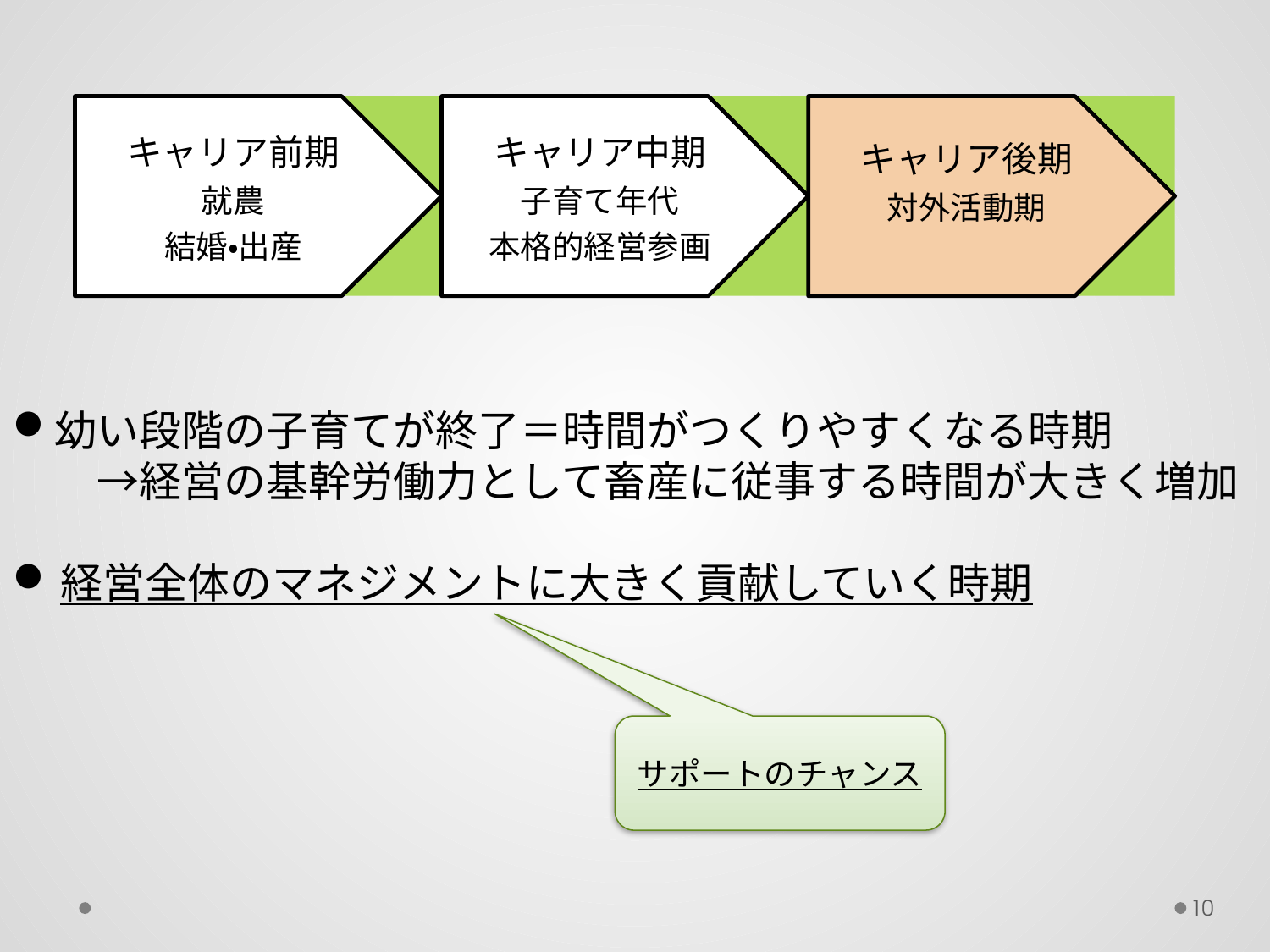

キャリア前期
就農
結婚・出産
キャリア中期
子育て年代
本格的経営参画
キャリア後期
対外活動期
幼い段階の子育てが終了＝時間がつくりやすくなる時期
　　→経営の基幹労働力として畜産に従事する時間が大きく増加

経営全体のマネジメントに大きく貢献していく時期
サポートのチャンス
10